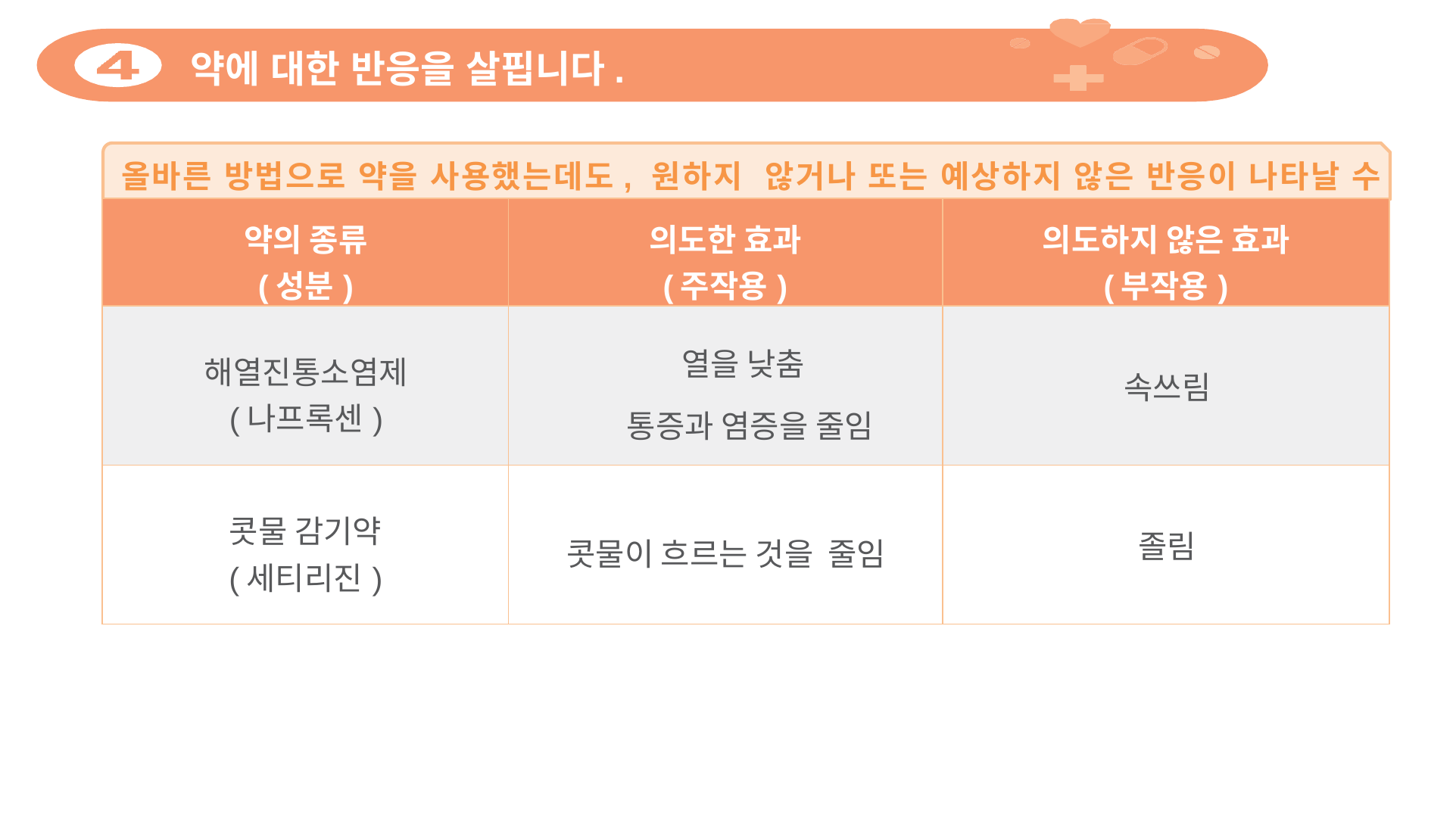

# 약에 대한 반응을 살핍니다.

올바른 방법으로 약을 사용했는데도, 원하지  않거나 또는 예상하지 않은 반응이 나타날 수  있습니다.
| 약의 종류 (성분) | 의도한 효과 (주작용) | 의도하지 않은 효과 (부작용) |
| --- | --- | --- |
| 해열진통소염제 (나프록센) | 열을 낮춤 통증과 염증을 줄임 | 속쓰림 |
| 콧물 감기약 (세티리진) | 콧물이 흐르는 것을 줄임 | 졸림 |